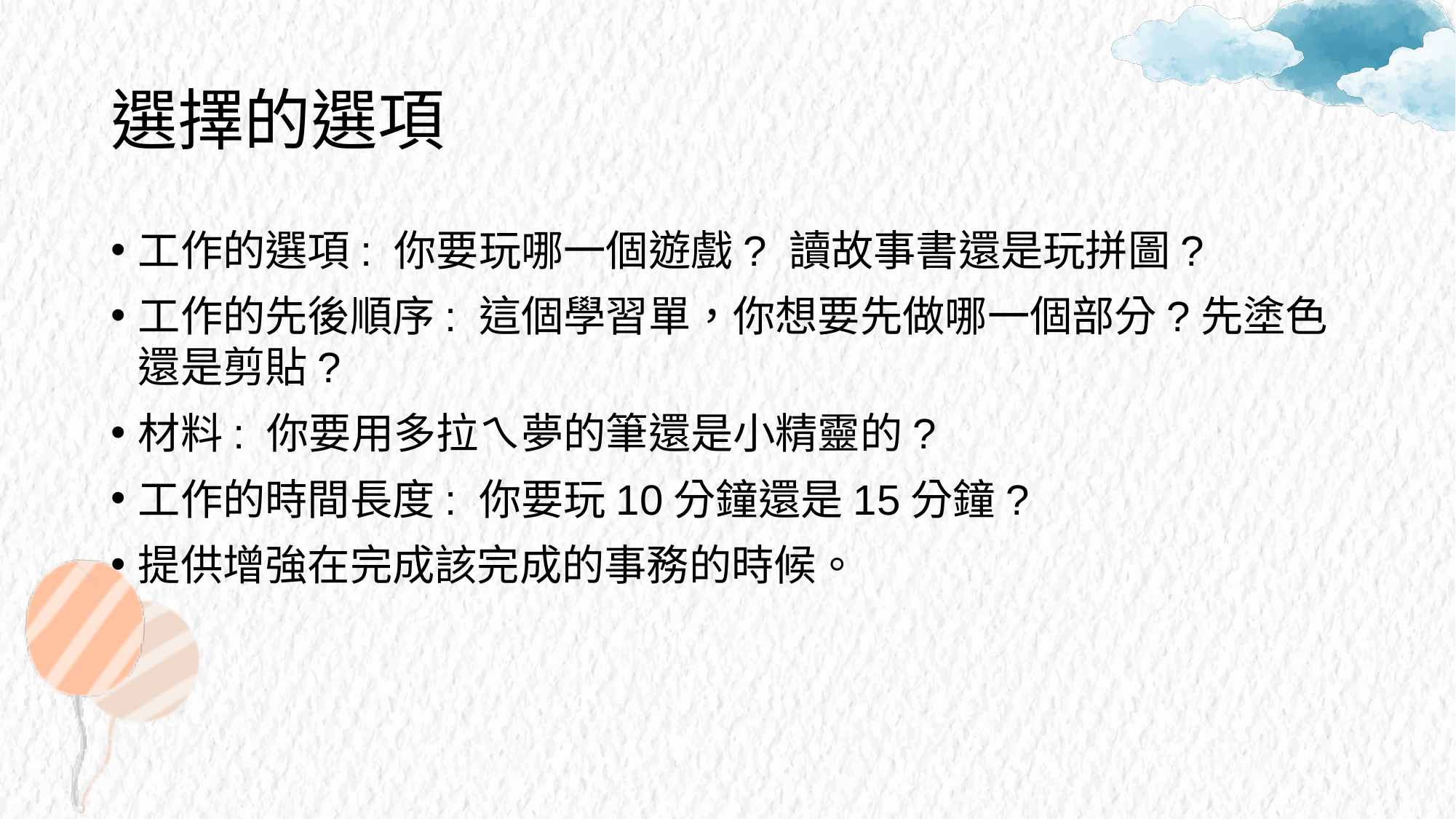

# 選擇的選項
工作的選項: 你要玩哪一個遊戲? 讀故事書還是玩拼圖?
工作的先後順序: 這個學習單，你想要先做哪一個部分?先塗色還是剪貼?
材料: 你要用多拉ㄟ夢的筆還是小精靈的?
工作的時間長度: 你要玩10分鐘還是15分鐘?
提供增強在完成該完成的事務的時候。